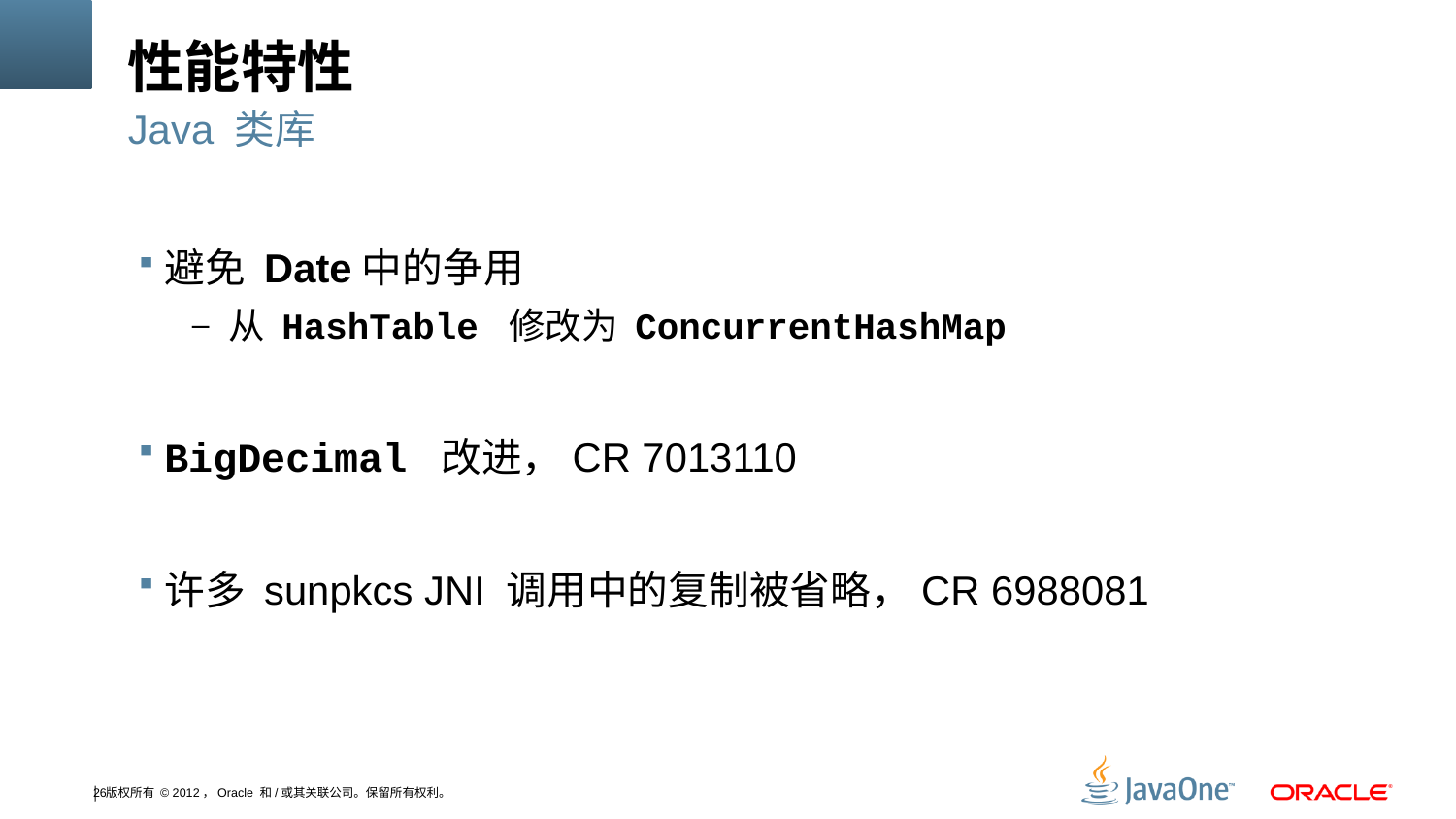

# 性能特性
Java 类库
避免 Date中的争用
从 HashTable 修改为 ConcurrentHashMap

BigDecimal 改进，CR 7013110

许多 sunpkcs JNI 调用中的复制被省略，CR 6988081